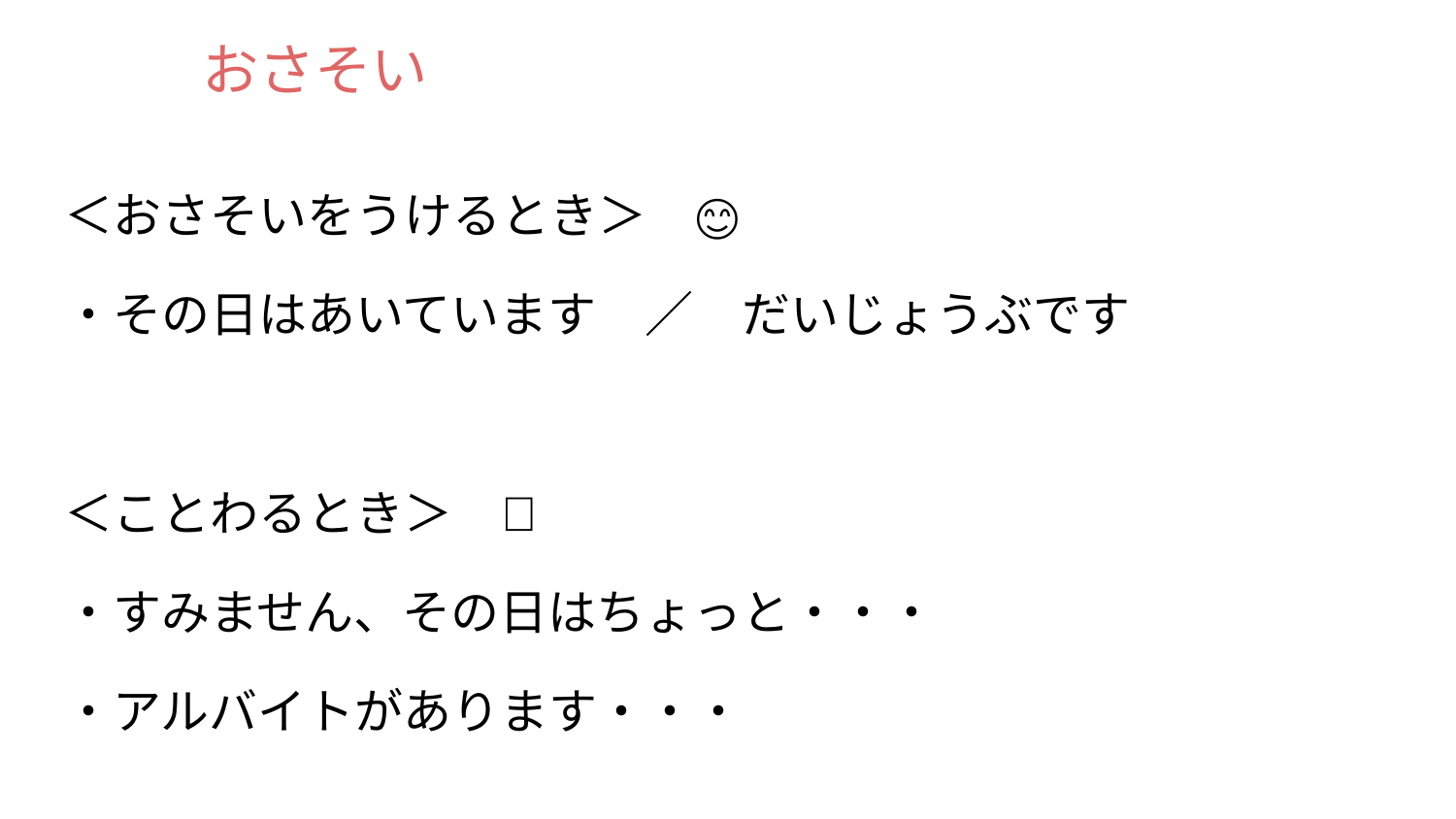

# おさそい
＜おさそいをうけるとき＞　😊
・その日はあいています　／　だいじょうぶです

＜ことわるとき＞　😓
・すみません、その日はちょっと・・・
・アルバイトがあります・・・